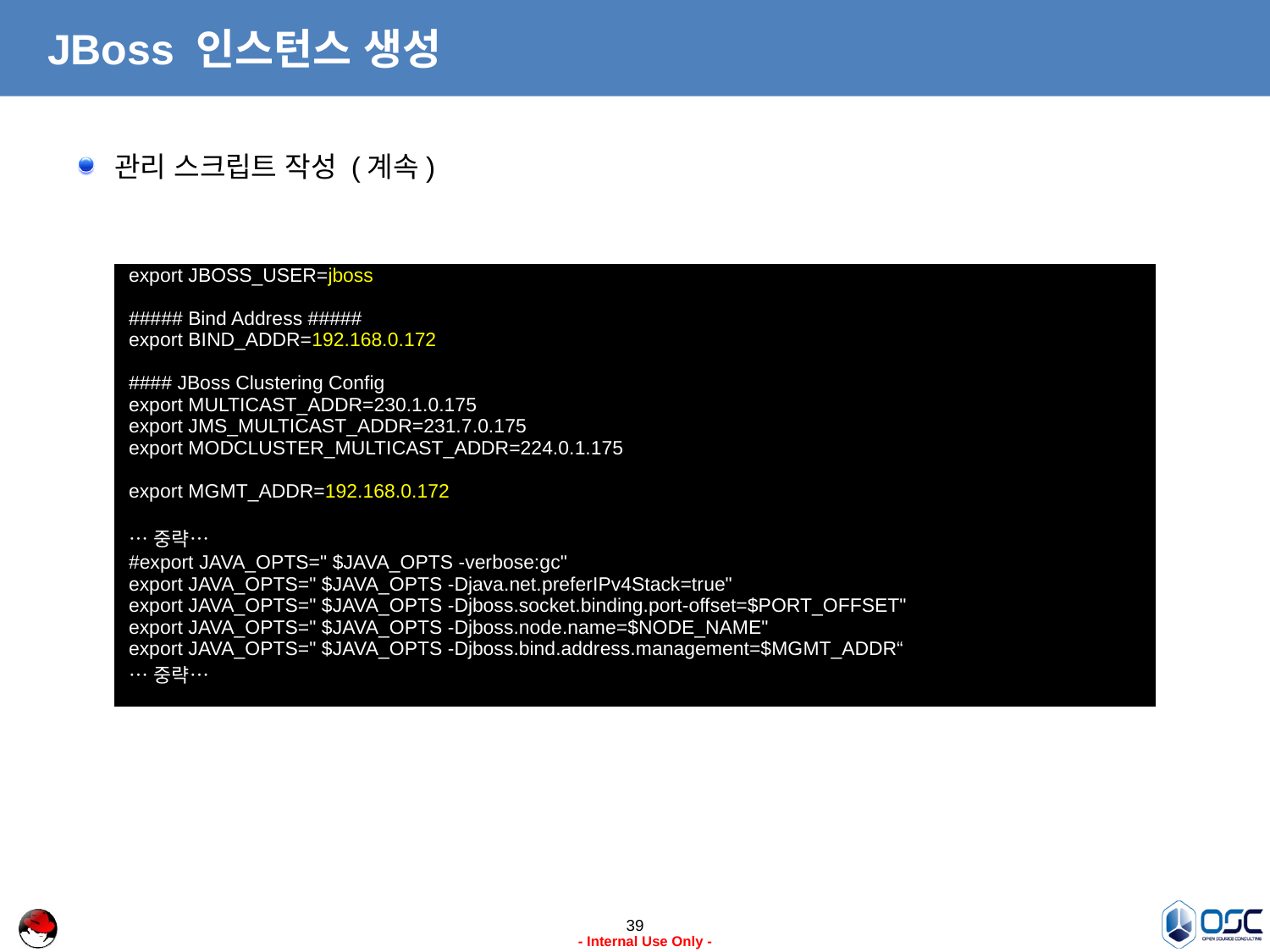

# JBoss 인스턴스 생성
관리 스크립트 작성 (계속)
| export JBOSS\_USER=jboss ##### Bind Address ##### export BIND\_ADDR=192.168.0.172 #### JBoss Clustering Config export MULTICAST\_ADDR=230.1.0.175 export JMS\_MULTICAST\_ADDR=231.7.0.175 export MODCLUSTER\_MULTICAST\_ADDR=224.0.1.175 export MGMT\_ADDR=192.168.0.172 …중략… #export JAVA\_OPTS=" $JAVA\_OPTS -verbose:gc" export JAVA\_OPTS=" $JAVA\_OPTS -Djava.net.preferIPv4Stack=true" export JAVA\_OPTS=" $JAVA\_OPTS -Djboss.socket.binding.port-offset=$PORT\_OFFSET" export JAVA\_OPTS=" $JAVA\_OPTS -Djboss.node.name=$NODE\_NAME" export JAVA\_OPTS=" $JAVA\_OPTS -Djboss.bind.address.management=$MGMT\_ADDR“ …중략… |
| --- |